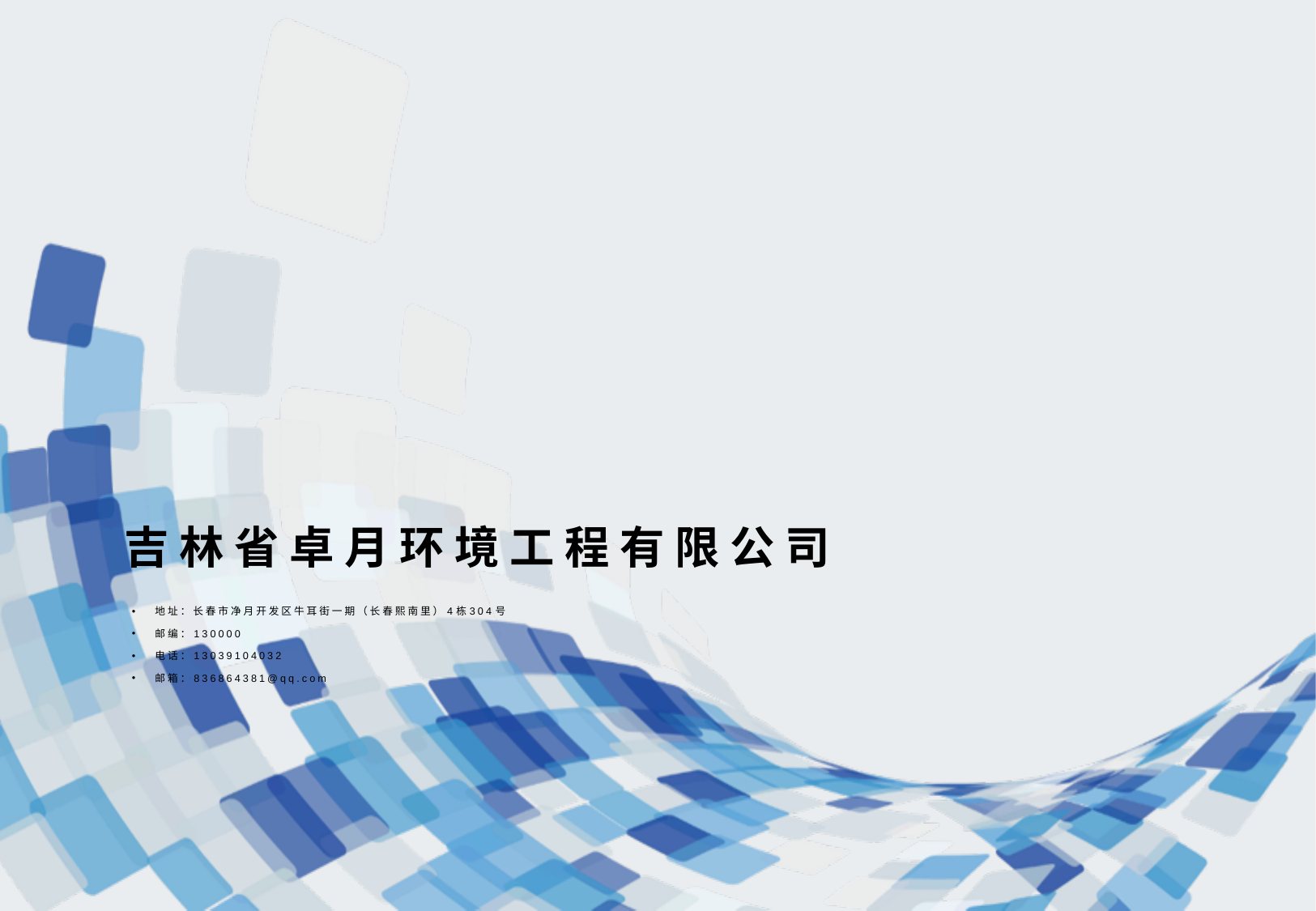

# 吉林省卓月环境工程有限公司
地址：长春市净月开发区牛耳街一期（长春熙南里）4栋304号
邮编：130000
电话：13039104032
邮箱：836864381@qq.com